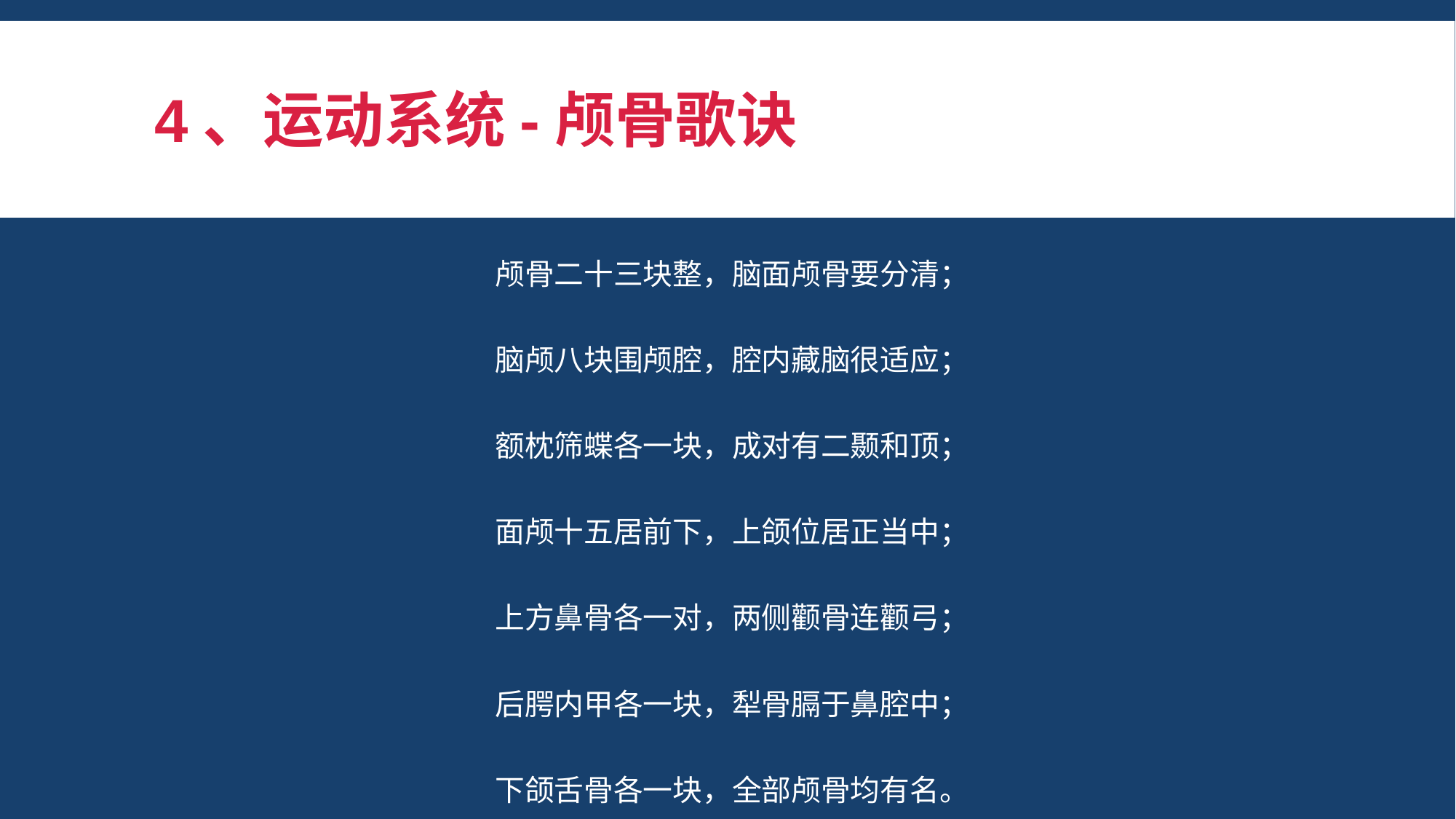

# 4、运动系统-颅骨歌诀
颅骨二十三块整，脑面颅骨要分清；
脑颅八块围颅腔，腔内藏脑很适应；
额枕筛蝶各一块，成对有二颞和顶；
面颅十五居前下，上颌位居正当中；
上方鼻骨各一对，两侧颧骨连颧弓；
后腭内甲各一块，犁骨膈于鼻腔中；
下颌舌骨各一块，全部颅骨均有名。